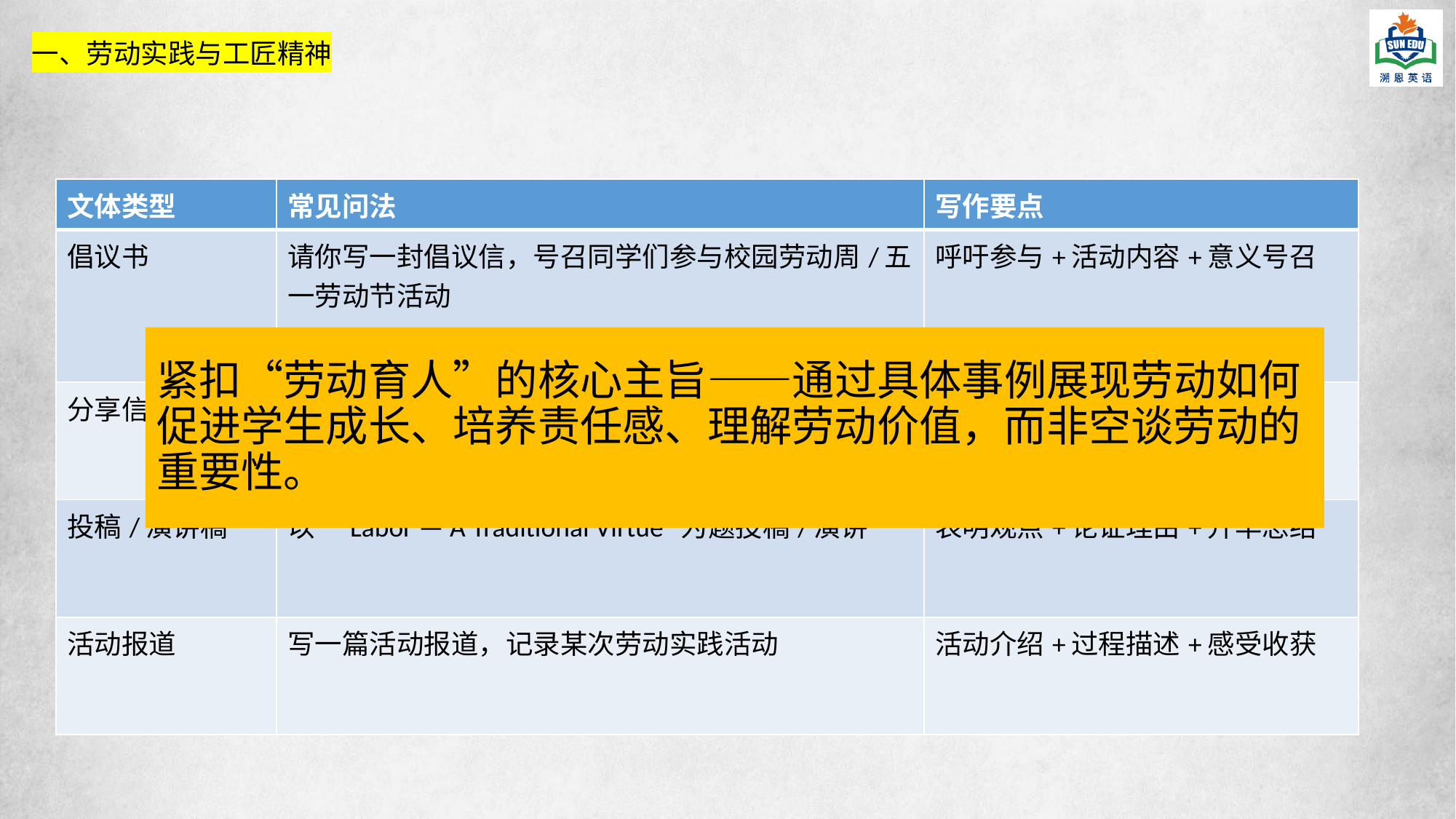

一、劳动实践与工匠精神
| 文体类型 | 常见问法 | 写作要点 |
| --- | --- | --- |
| 倡议书 | 请你写一封倡议信，号召同学们参与校园劳动周/五一劳动节活动 | 呼吁参与+活动内容+意义号召 |
| 分享信/告知信 | 美国笔友询问你校劳动课开展情况，请回信介绍 | 课程概况+具体内容+收获感悟 |
| 投稿/演讲稿 | 以“Labor — A Traditional Virtue”为题投稿/演讲 | 表明观点+论证理由+升华总结 |
| 活动报道 | 写一篇活动报道，记录某次劳动实践活动 | 活动介绍+过程描述+感受收获 |
紧扣“劳动育人”的核心主旨——通过具体事例展现劳动如何促进学生成长、培养责任感、理解劳动价值，而非空谈劳动的重要性。